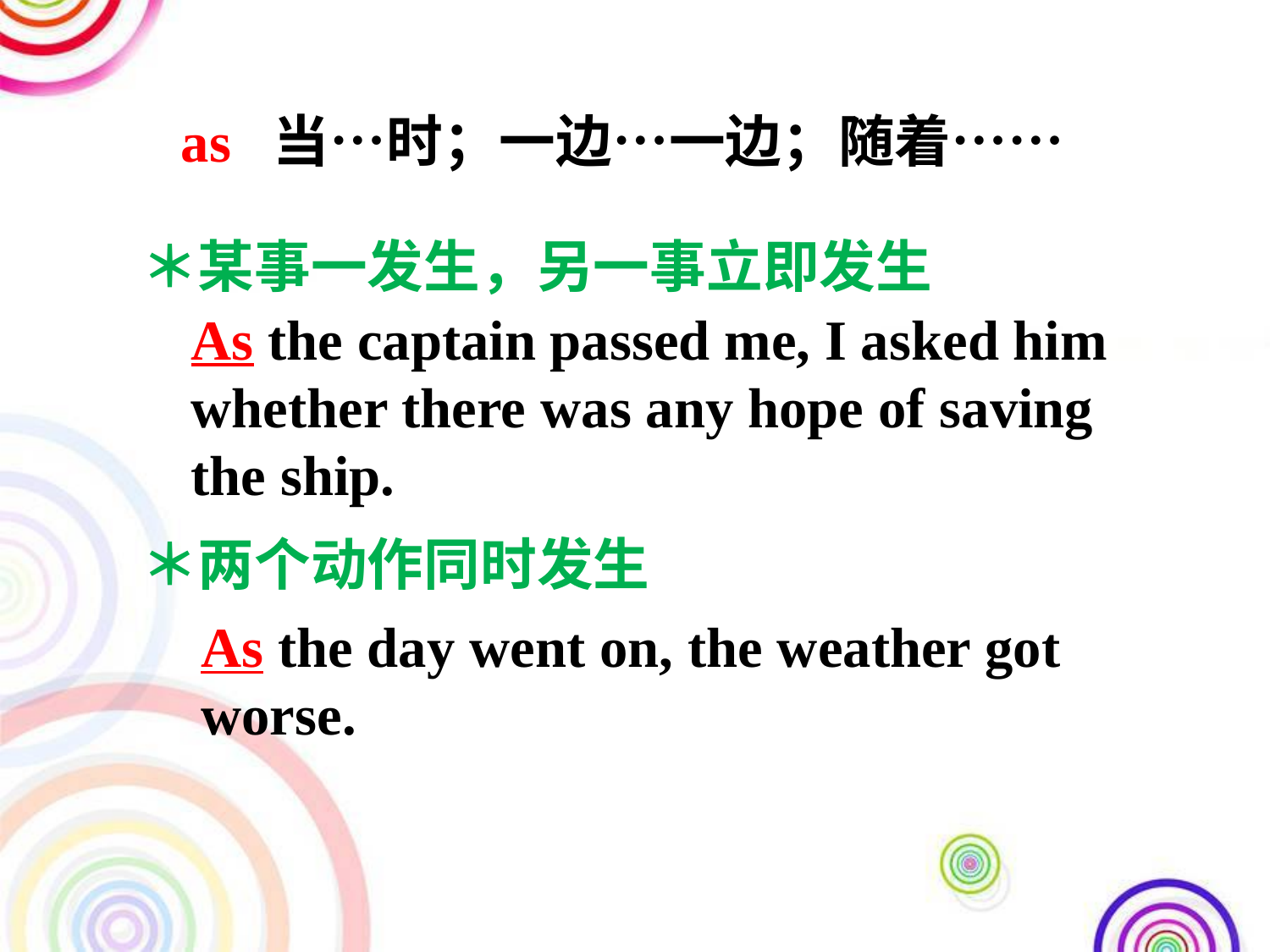

as  当…时；一边…一边；随着……
＊某事一发生，另一事立即发生

＊两个动作同时发生
As the captain passed me, I asked him whether there was any hope of saving the ship.
As the day went on, the weather got
worse.